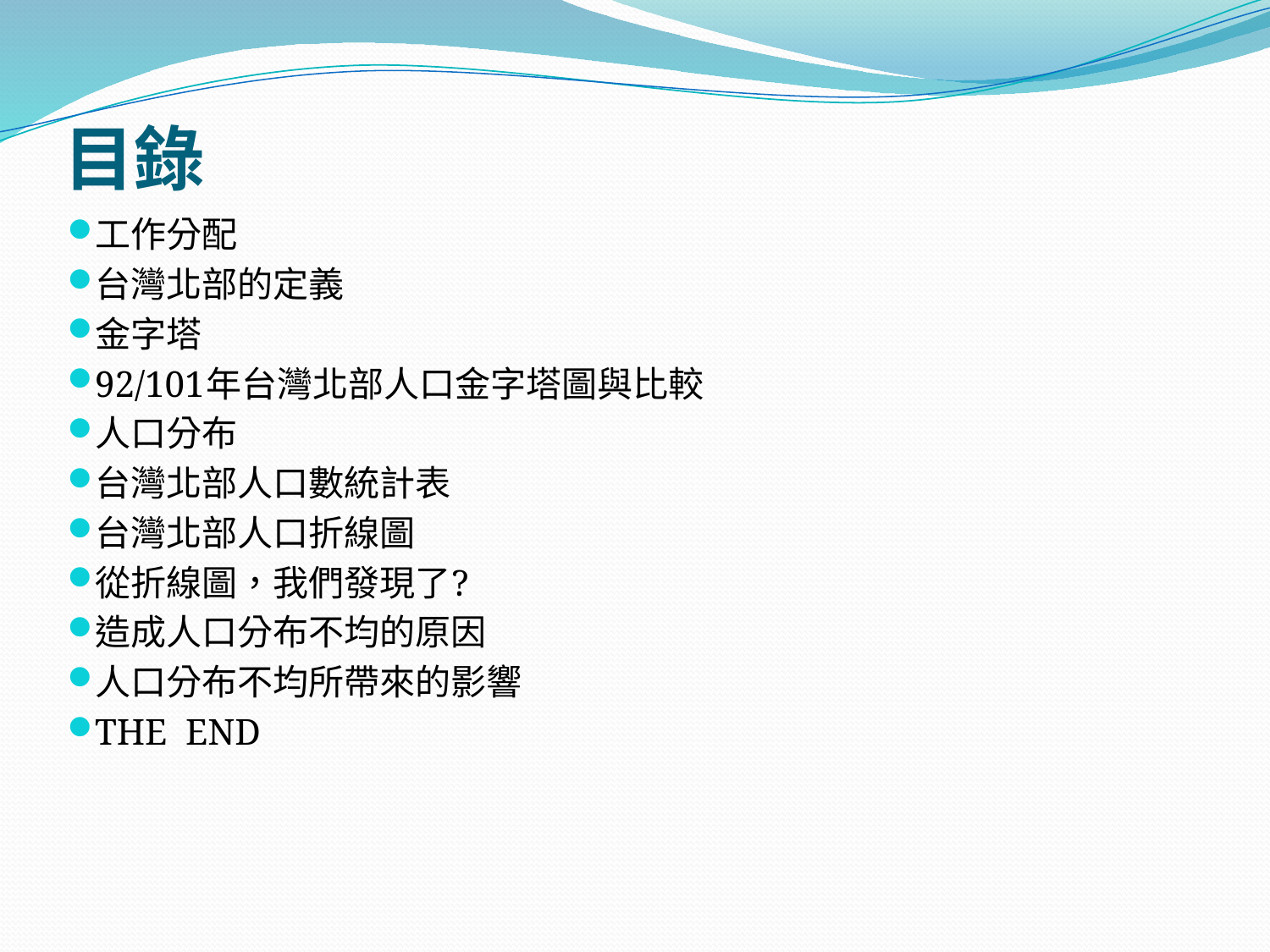

# 目錄
工作分配
台灣北部的定義
金字塔
92/101年台灣北部人口金字塔圖與比較
人口分布
台灣北部人口數統計表
台灣北部人口折線圖
從折線圖，我們發現了?
造成人口分布不均的原因
人口分布不均所帶來的影響
THE  END